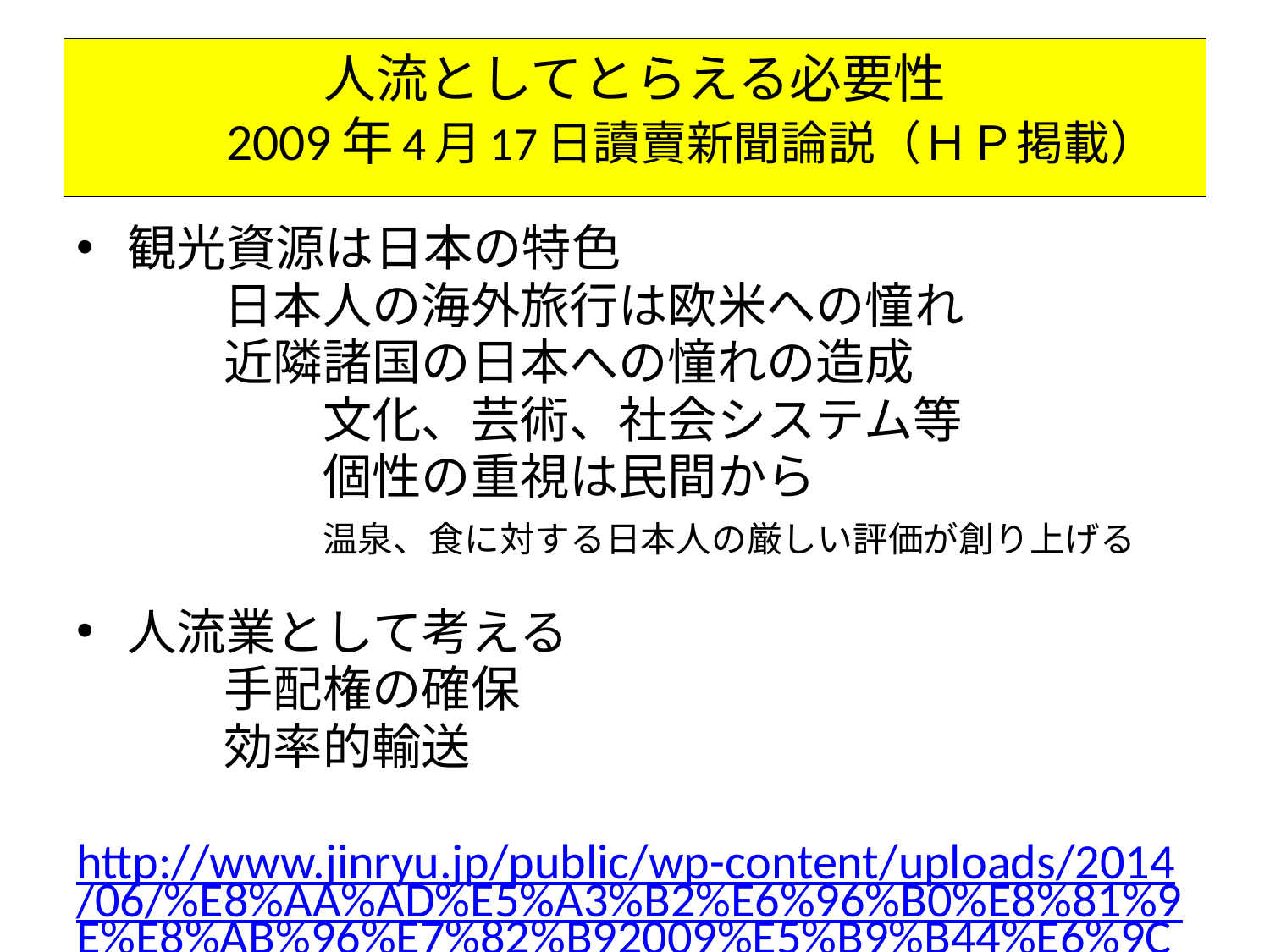

# 人流としてとらえる必要性 　　2009年4月17日讀賣新聞論説（ＨＰ掲載）
観光資源は日本の特色
　　　日本人の海外旅行は欧米への憧れ
　　　近隣諸国の日本への憧れの造成
　　　　　文化、芸術、社会システム等
　　　　　個性の重視は民間から
　　　　　温泉、食に対する日本人の厳しい評価が創り上げる

人流業として考える
　　　手配権の確保
　　　効率的輸送

http://www.jinryu.jp/public/wp-content/uploads/2014/06/%E8%AA%AD%E5%A3%B2%E6%96%B0%E8%81%9E%E8%AB%96%E7%82%B92009%E5%B9%B44%E6%9C%8817%E6%97%A5%E4%BA%BA%E6%B5%81%E3%82%B2%E3%83%A9.pdf